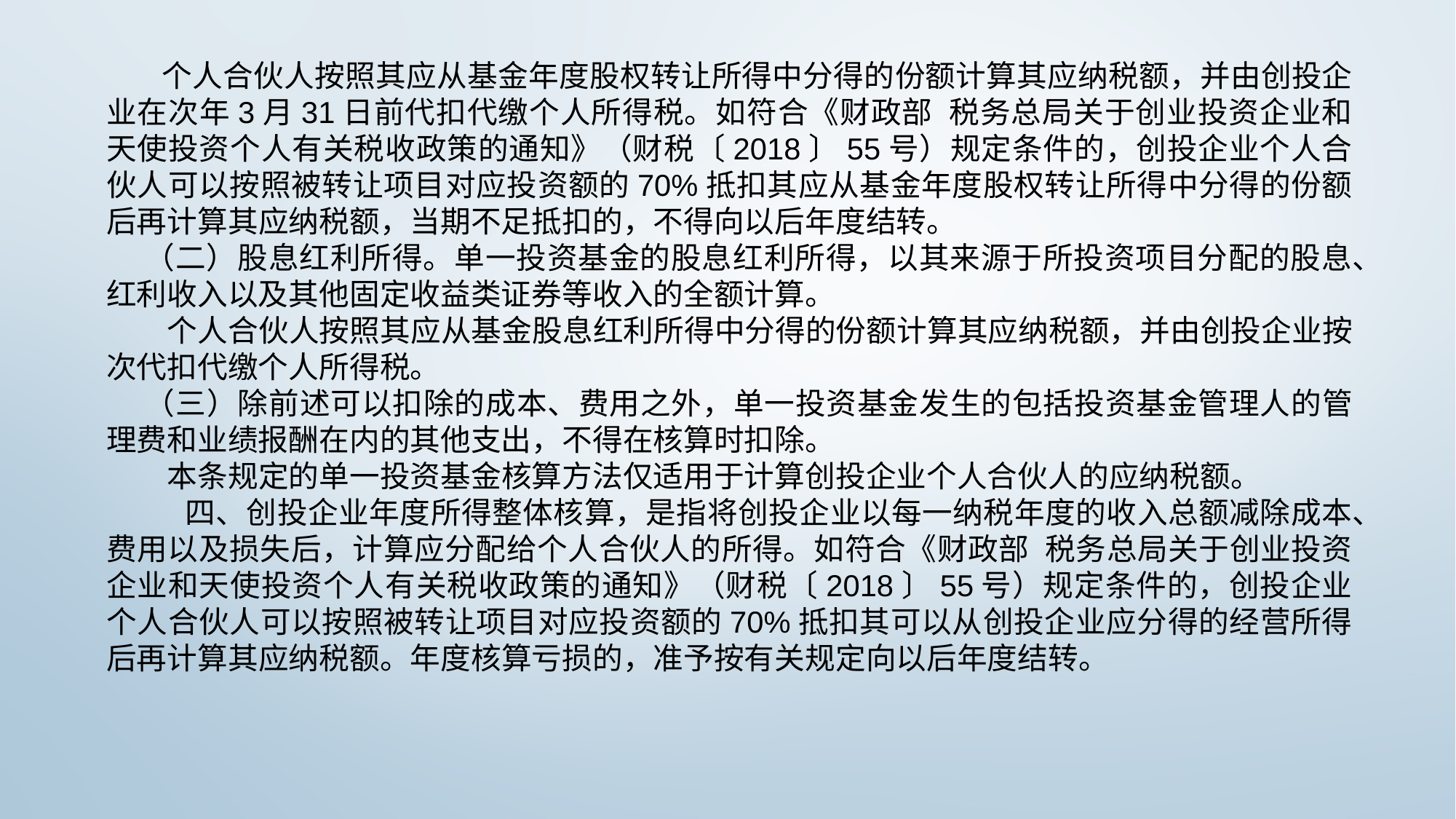

个人合伙人按照其应从基金年度股权转让所得中分得的份额计算其应纳税额，并由创投企业在次年3月31日前代扣代缴个人所得税。如符合《财政部 税务总局关于创业投资企业和天使投资个人有关税收政策的通知》（财税〔2018〕55号）规定条件的，创投企业个人合伙人可以按照被转让项目对应投资额的70%抵扣其应从基金年度股权转让所得中分得的份额后再计算其应纳税额，当期不足抵扣的，不得向以后年度结转。
　 （二）股息红利所得。单一投资基金的股息红利所得，以其来源于所投资项目分配的股息、红利收入以及其他固定收益类证券等收入的全额计算。
　　个人合伙人按照其应从基金股息红利所得中分得的份额计算其应纳税额，并由创投企业按次代扣代缴个人所得税。
　 （三）除前述可以扣除的成本、费用之外，单一投资基金发生的包括投资基金管理人的管理费和业绩报酬在内的其他支出，不得在核算时扣除。
　　本条规定的单一投资基金核算方法仅适用于计算创投企业个人合伙人的应纳税额。
          四、创投企业年度所得整体核算，是指将创投企业以每一纳税年度的收入总额减除成本、费用以及损失后，计算应分配给个人合伙人的所得。如符合《财政部 税务总局关于创业投资企业和天使投资个人有关税收政策的通知》（财税〔2018〕55号）规定条件的，创投企业个人合伙人可以按照被转让项目对应投资额的70%抵扣其可以从创投企业应分得的经营所得后再计算其应纳税额。年度核算亏损的，准予按有关规定向以后年度结转。